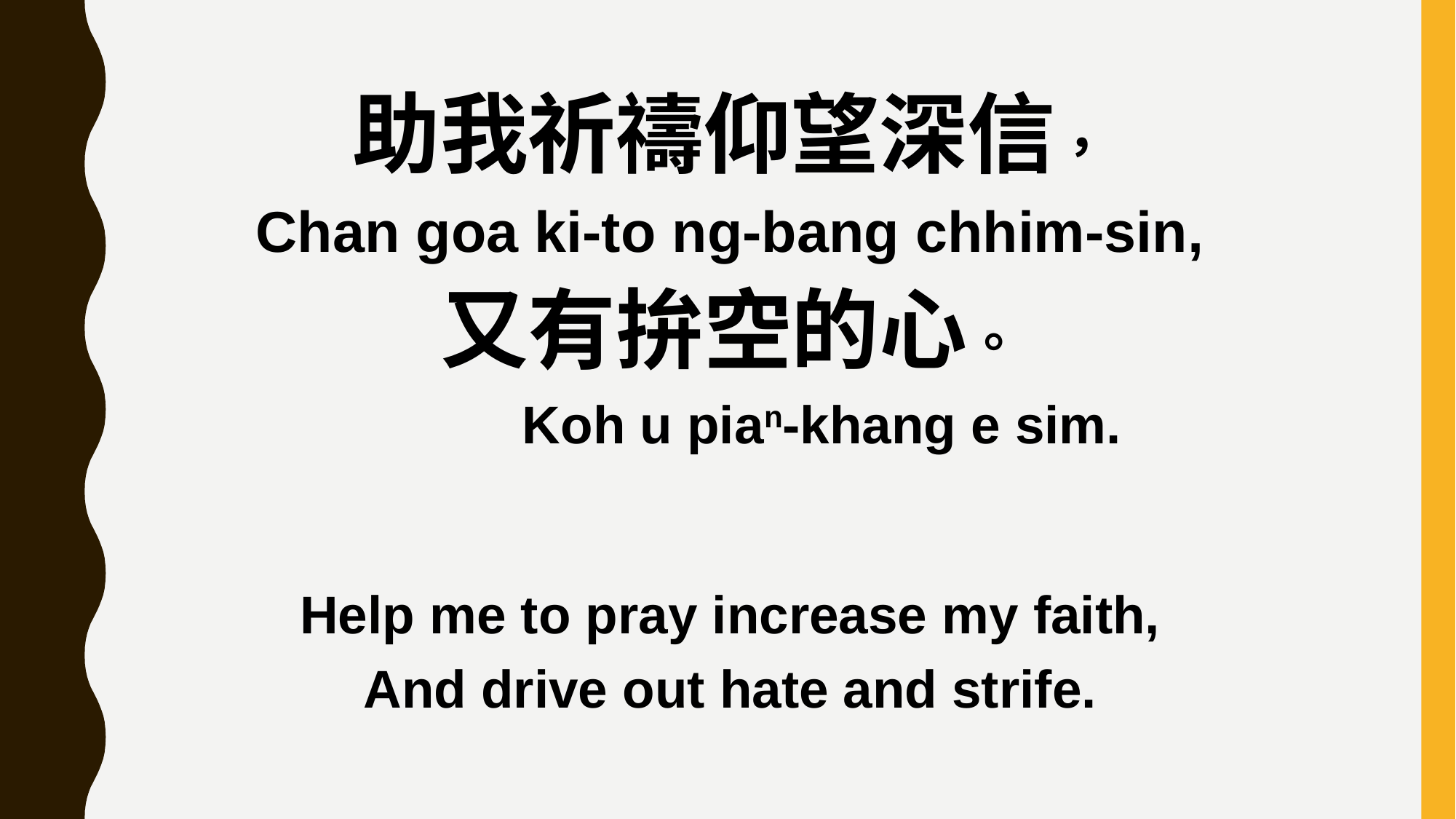

助我祈禱仰望深信，
Chan goa ki-to ng-bang chhim-sin,
又有拚空的心。
                      Koh u pian-khang e sim.

Help me to pray increase my faith,
And drive out hate and strife.